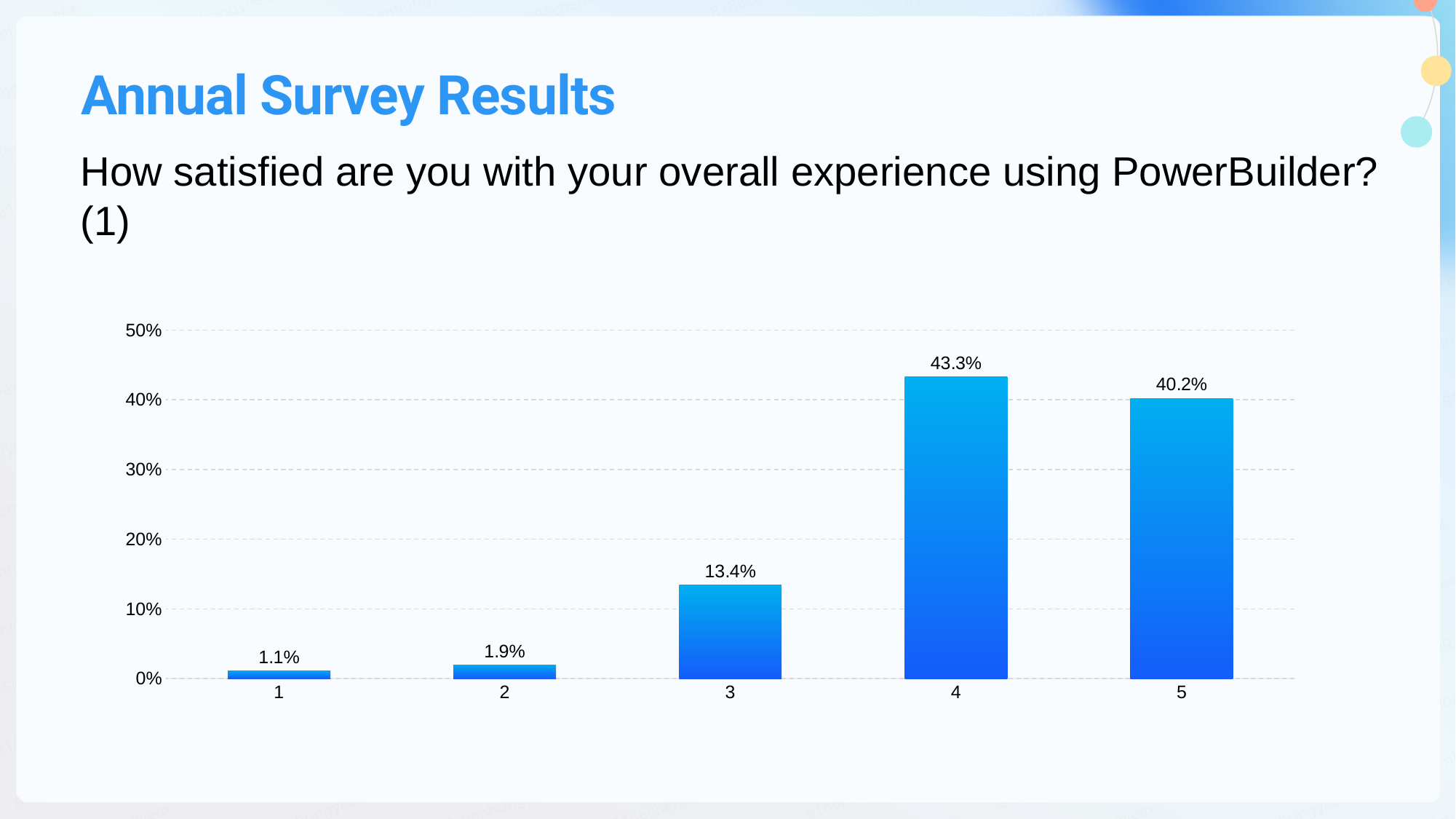

# Annual Survey Results
How satisfied are you with your overall experience using PowerBuilder? (1)

### Chart

| Category | 系列 1 |
|---|---|
| 1 | 0.011 |
| 2 | 0.019 |
| 3 | 0.134 |
| 4 | 0.433 |
| 5 | 0.402 |